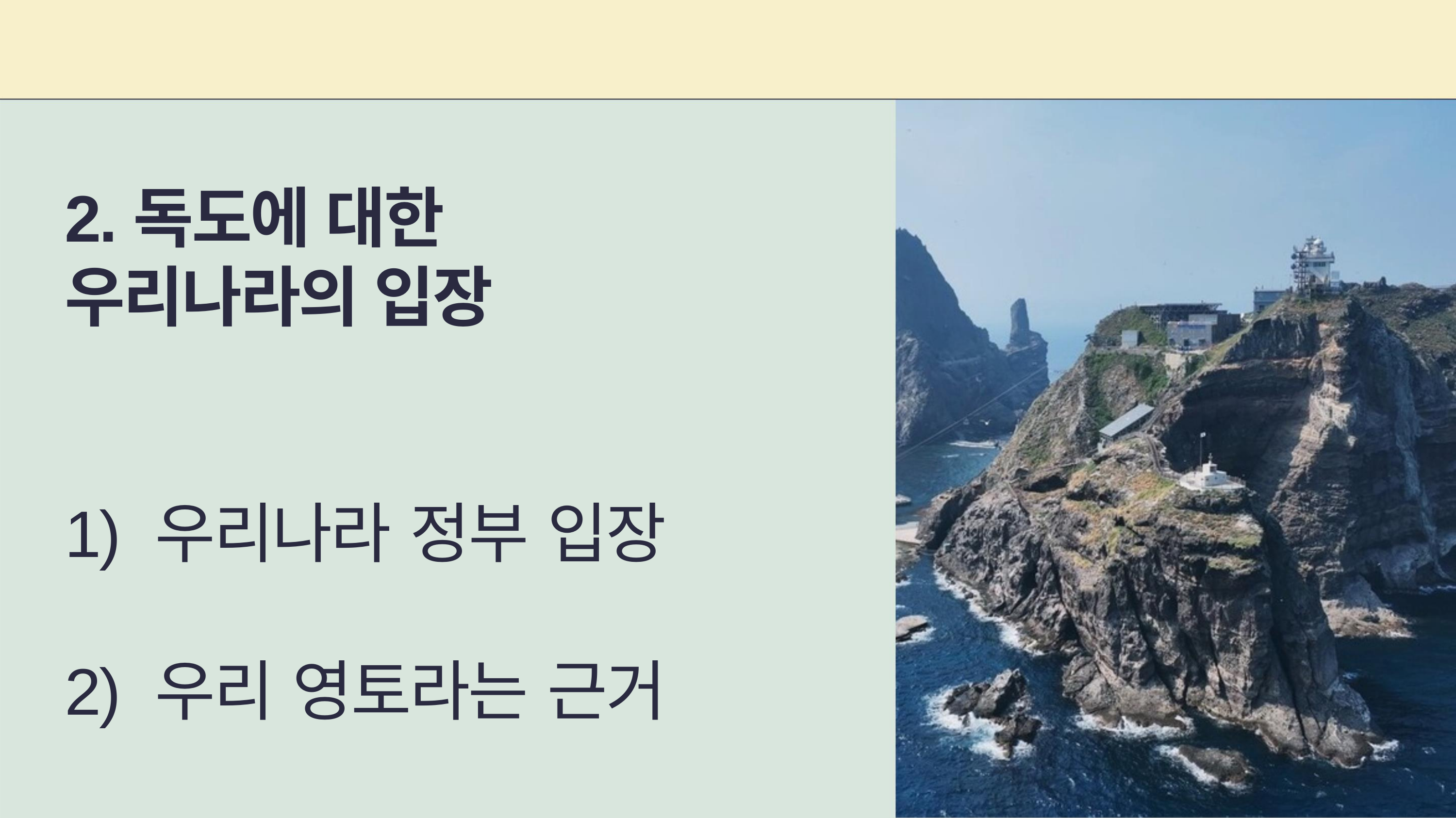

2.독도에 대한
우리나라의 입장
1) 우리나라 정부 입장
2) 우리 영토라는 근거